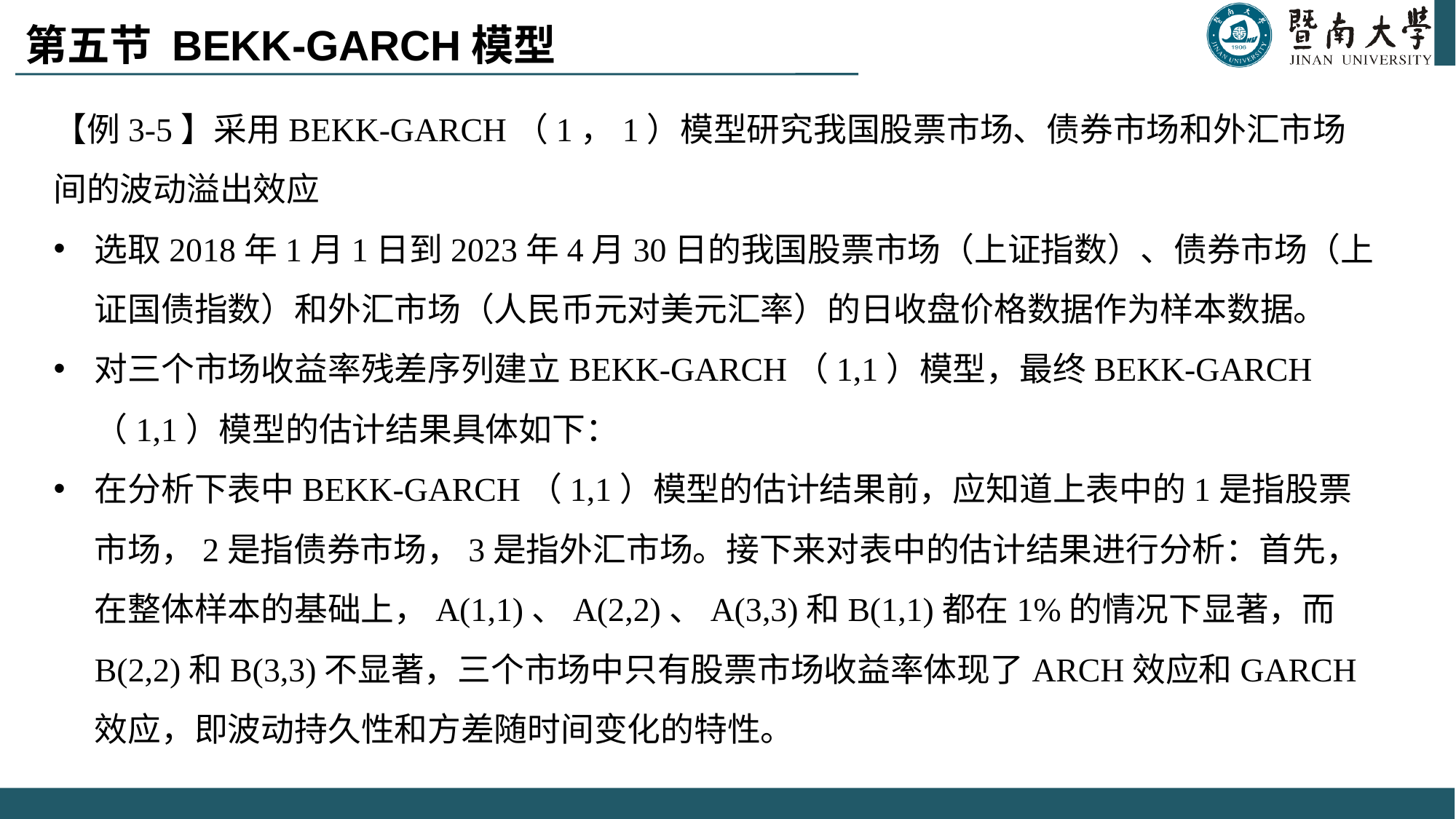

# 第五节 BEKK-GARCH模型
【例3-5】采用BEKK-GARCH（1，1）模型研究我国股票市场、债券市场和外汇市场间的波动溢出效应
选取2018年1月1日到2023年4月30日的我国股票市场（上证指数）、债券市场（上证国债指数）和外汇市场（人民币元对美元汇率）的日收盘价格数据作为样本数据。
对三个市场收益率残差序列建立BEKK-GARCH（1,1）模型，最终BEKK-GARCH（1,1）模型的估计结果具体如下：
在分析下表中BEKK-GARCH（1,1）模型的估计结果前，应知道上表中的1是指股票市场，2是指债券市场，3是指外汇市场。接下来对表中的估计结果进行分析：首先，在整体样本的基础上，A(1,1)、A(2,2)、A(3,3)和B(1,1)都在1%的情况下显著，而B(2,2)和B(3,3)不显著，三个市场中只有股票市场收益率体现了ARCH效应和GARCH效应，即波动持久性和方差随时间变化的特性。